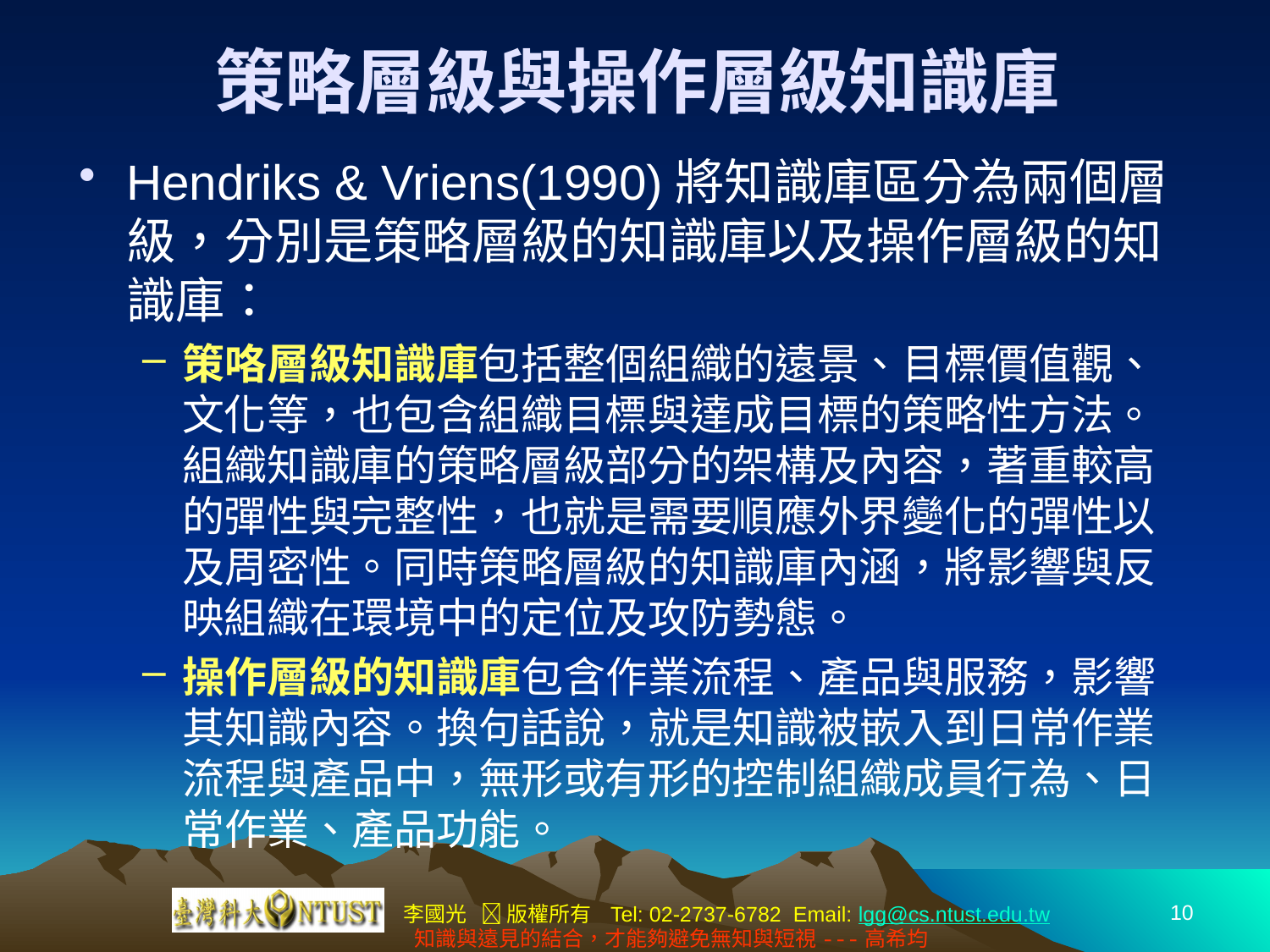

# 策略層級與操作層級知識庫
Hendriks & Vriens(1990)將知識庫區分為兩個層級，分別是策略層級的知識庫以及操作層級的知識庫：
策咯層級知識庫包括整個組織的遠景、目標價值觀、文化等，也包含組織目標與達成目標的策略性方法。組織知識庫的策略層級部分的架構及內容，著重較高的彈性與完整性，也就是需要順應外界變化的彈性以及周密性。同時策略層級的知識庫內涵，將影響與反映組織在環境中的定位及攻防勢態。
操作層級的知識庫包含作業流程、產品與服務，影響其知識內容。換句話說，就是知識被嵌入到日常作業流程與產品中，無形或有形的控制組織成員行為、日常作業、產品功能。
10